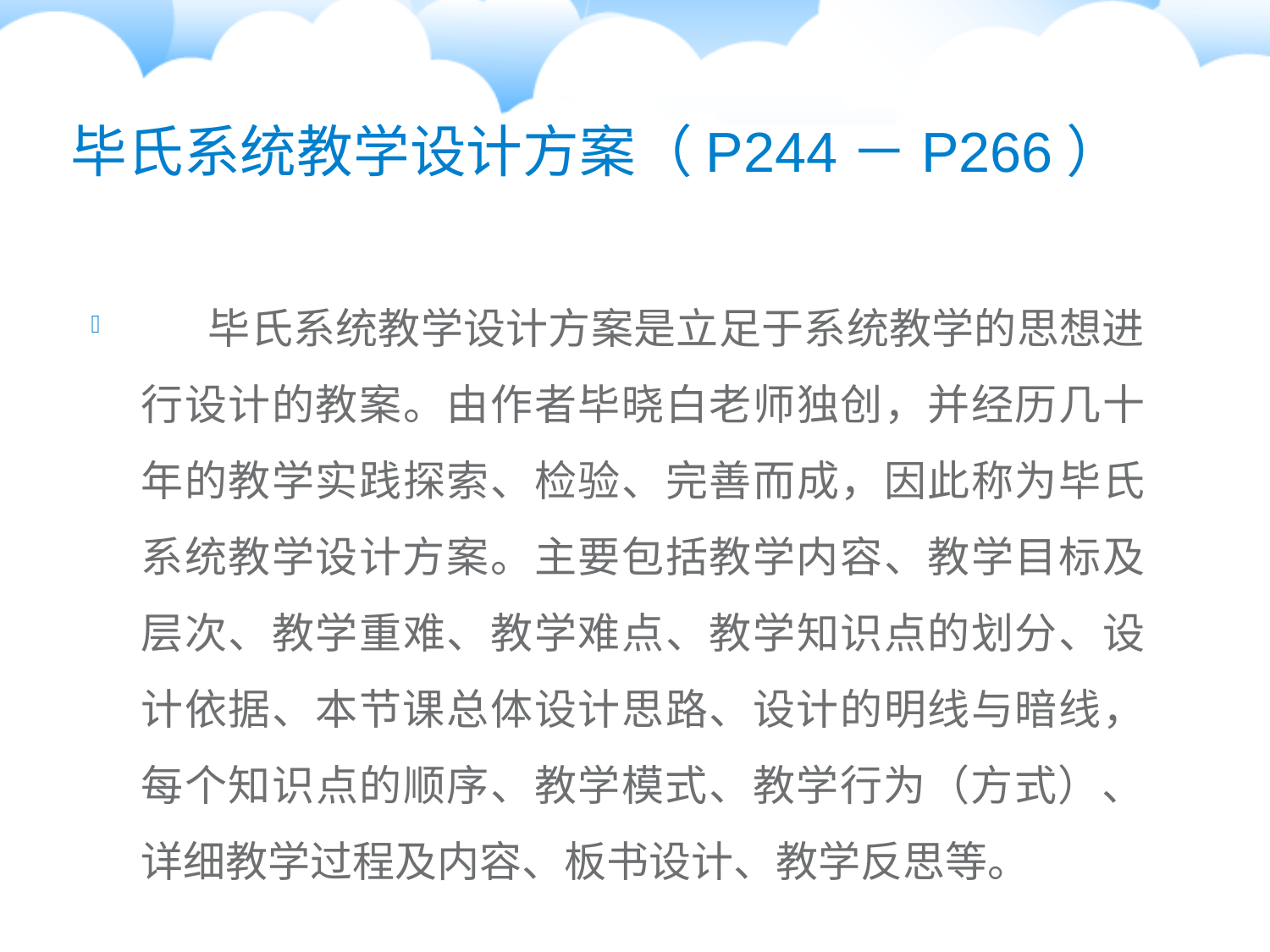

# 毕氏系统教学设计方案（P244－P266）
       毕氏系统教学设计方案是立足于系统教学的思想进行设计的教案。由作者毕晓白老师独创，并经历几十年的教学实践探索、检验、完善而成，因此称为毕氏系统教学设计方案。主要包括教学内容、教学目标及层次、教学重难、教学难点、教学知识点的划分、设计依据、本节课总体设计思路、设计的明线与暗线，每个知识点的顺序、教学模式、教学行为（方式）、详细教学过程及内容、板书设计、教学反思等。